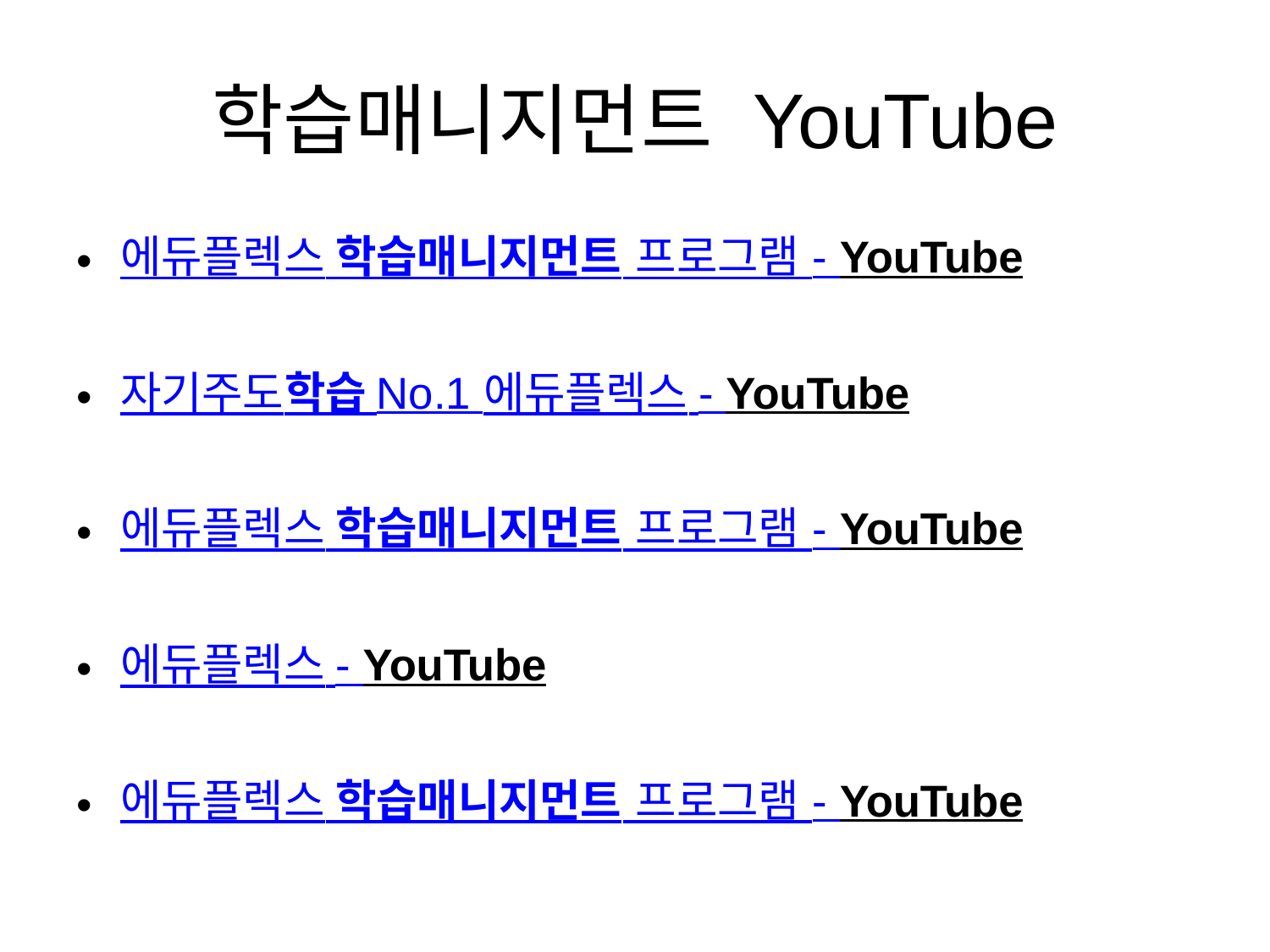

# 학습매니지먼트 YouTube
에듀플렉스 학습매니지먼트 프로그램 - YouTube

자기주도학습 No.1 에듀플렉스 - YouTube

에듀플렉스 학습매니지먼트 프로그램 - YouTube

에듀플렉스 - YouTube

에듀플렉스 학습매니지먼트 프로그램 - YouTube